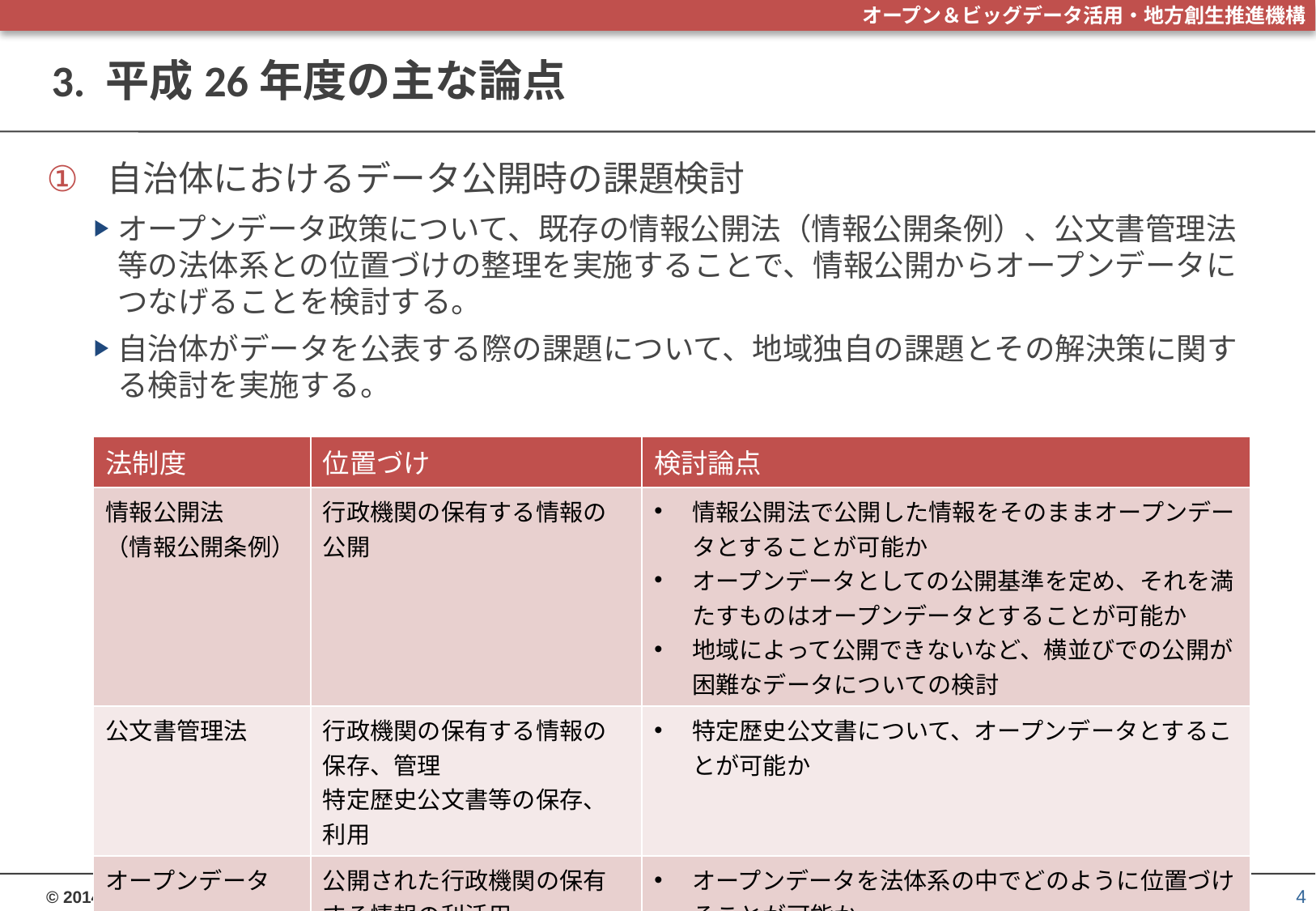

# 3. 平成26年度の主な論点
自治体におけるデータ公開時の課題検討
オープンデータ政策について、既存の情報公開法（情報公開条例）、公文書管理法等の法体系との位置づけの整理を実施することで、情報公開からオープンデータにつなげることを検討する。
自治体がデータを公表する際の課題について、地域独自の課題とその解決策に関する検討を実施する。

| 法制度 | 位置づけ | 検討論点 |
| --- | --- | --- |
| 情報公開法 （情報公開条例） | 行政機関の保有する情報の公開 | 情報公開法で公開した情報をそのままオープンデータとすることが可能か オープンデータとしての公開基準を定め、それを満たすものはオープンデータとすることが可能か 地域によって公開できないなど、横並びでの公開が困難なデータについての検討 |
| 公文書管理法 | 行政機関の保有する情報の保存、管理 特定歴史公文書等の保存、利用 | 特定歴史公文書について、オープンデータとすることが可能か |
| オープンデータ | 公開された行政機関の保有する情報の利活用 | オープンデータを法体系の中でどのように位置づけることが可能か |
4